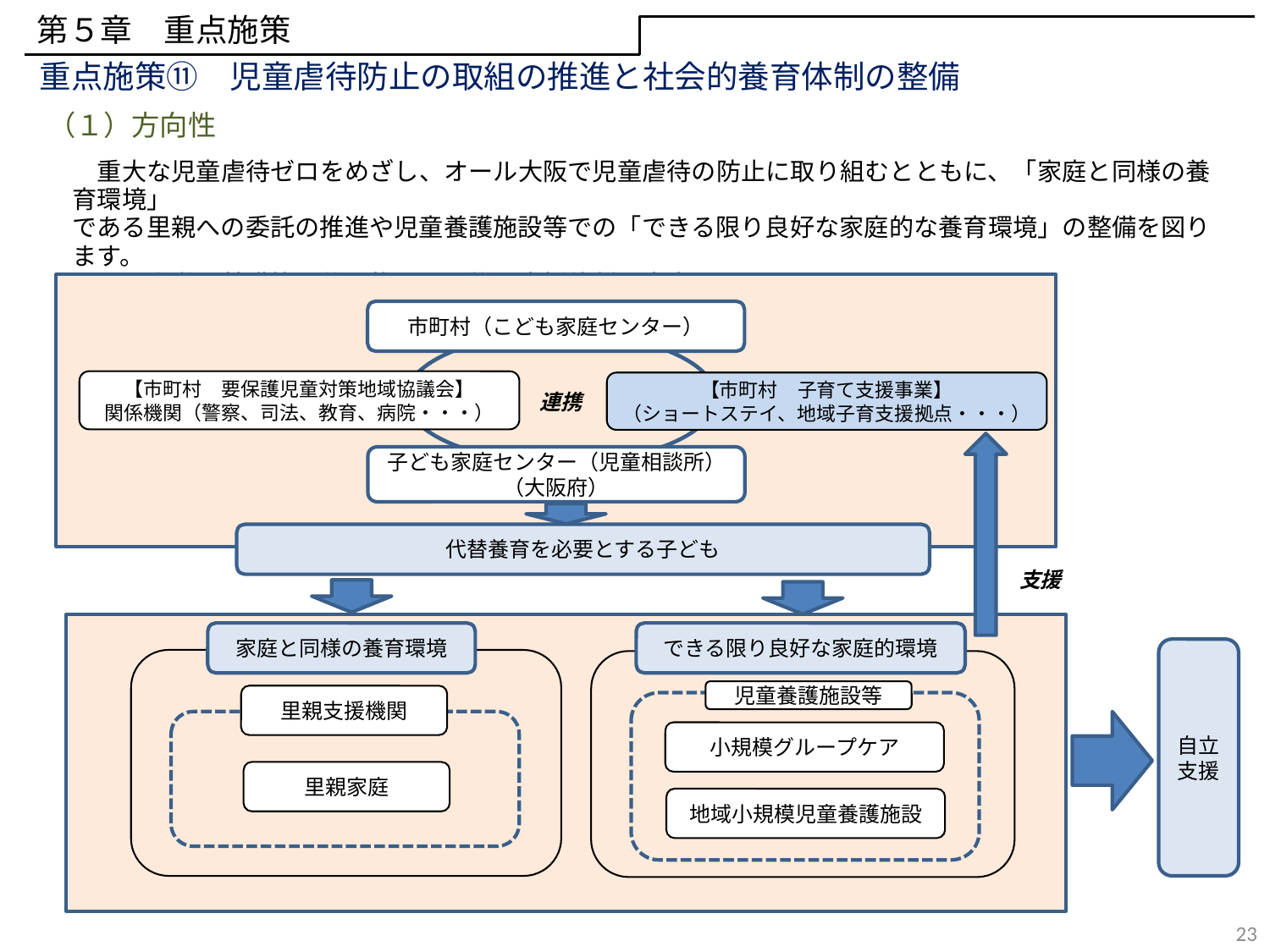

第５章　重点施策

重点施策⑪　児童虐待防止の取組の推進と社会的養育体制の整備
（１）方向性
　重大な児童虐待ゼロをめざし、オール大阪で児童虐待の防止に取り組むとともに、「家庭と同様の養育環境」
である里親への委託の推進や児童養護施設等での「できる限り良好な家庭的な養育環境」の整備を図ります。
また、進学・就職等に伴う施設退所後の支援体制を充実します。

市町村（こども家庭センター）

【市町村　要保護児童対策地域協議会】
関係機関（警察、司法、教育、病院・・・）
【市町村　子育て支援事業】
（ショートステイ、地域子育支援拠点・・・）
連携

子ども家庭センター（児童相談所）
（大阪府）

代替養育を必要とする子ども
支援

家庭と同様の養育環境
できる限り良好な家庭的環境
自立支援

児童養護施設等
里親支援機関

小規模グループケア
里親家庭
地域小規模児童養護施設
23